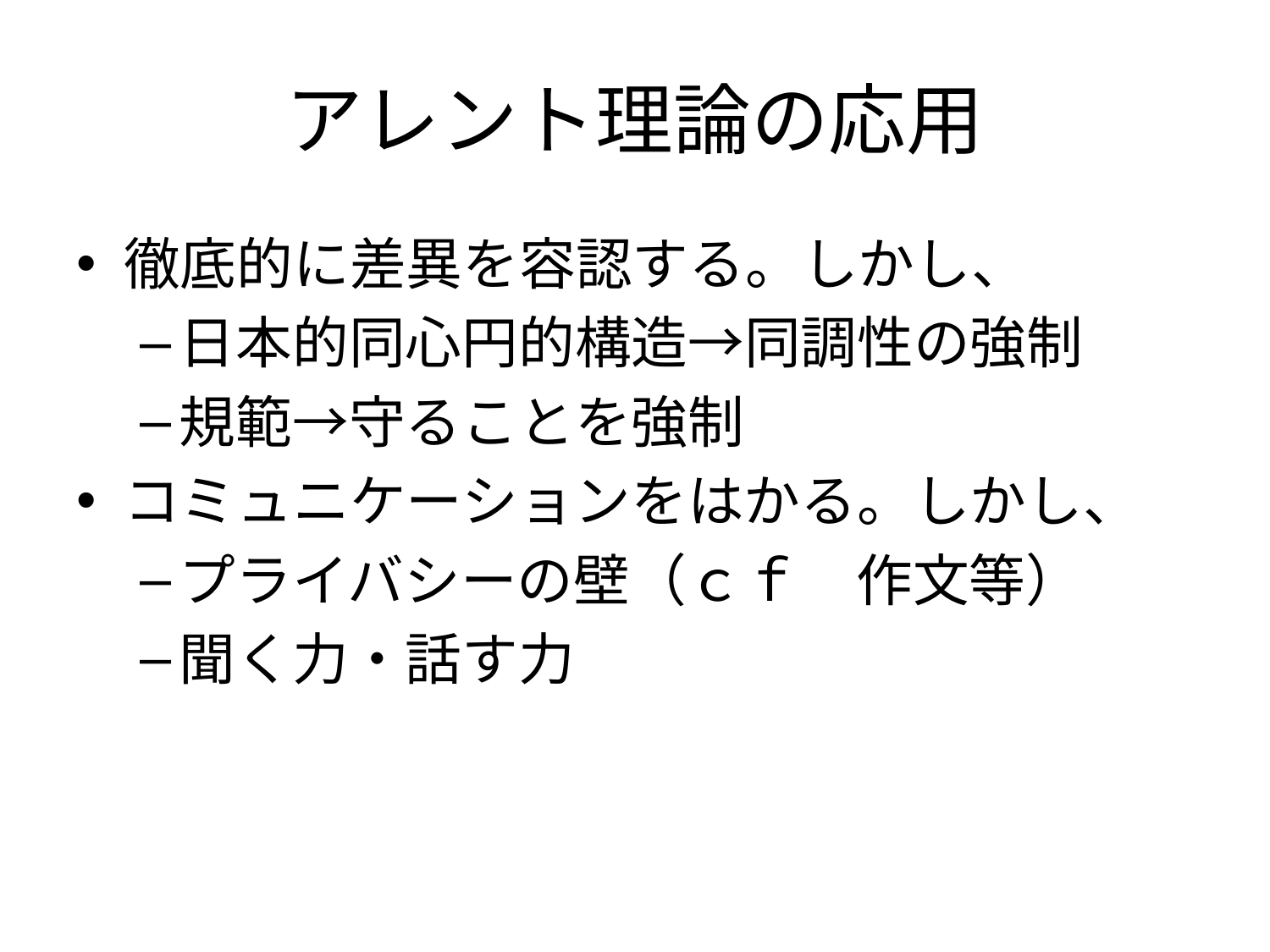

# アレント理論の応用
徹底的に差異を容認する。しかし、
日本的同心円的構造→同調性の強制
規範→守ることを強制
コミュニケーションをはかる。しかし、
プライバシーの壁（ｃｆ　作文等）
聞く力・話す力